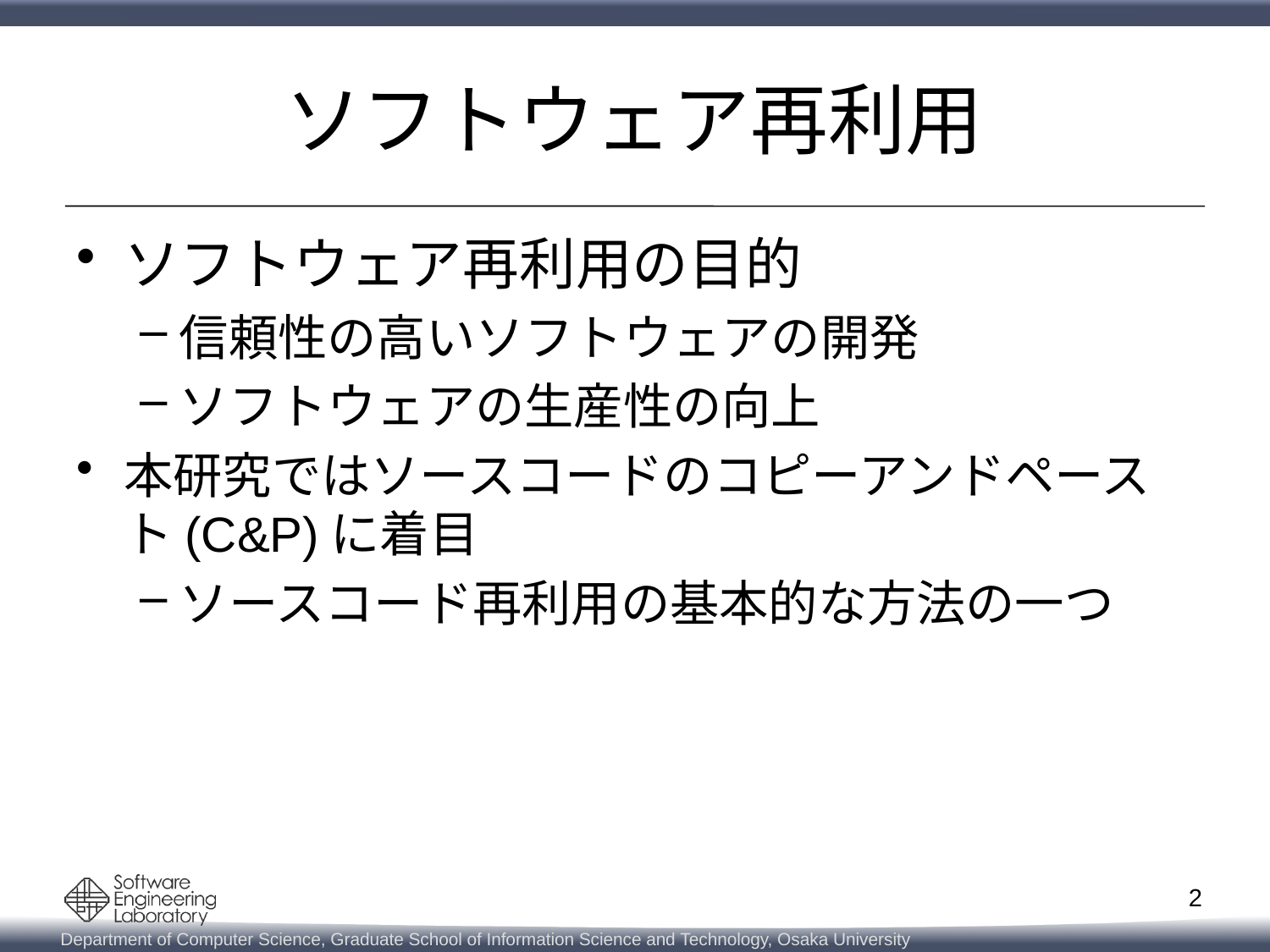

# ソフトウェア再利用
ソフトウェア再利用の目的
信頼性の高いソフトウェアの開発
ソフトウェアの生産性の向上
本研究ではソースコードのコピーアンドペースト(C&P)に着目
ソースコード再利用の基本的な方法の一つ
2